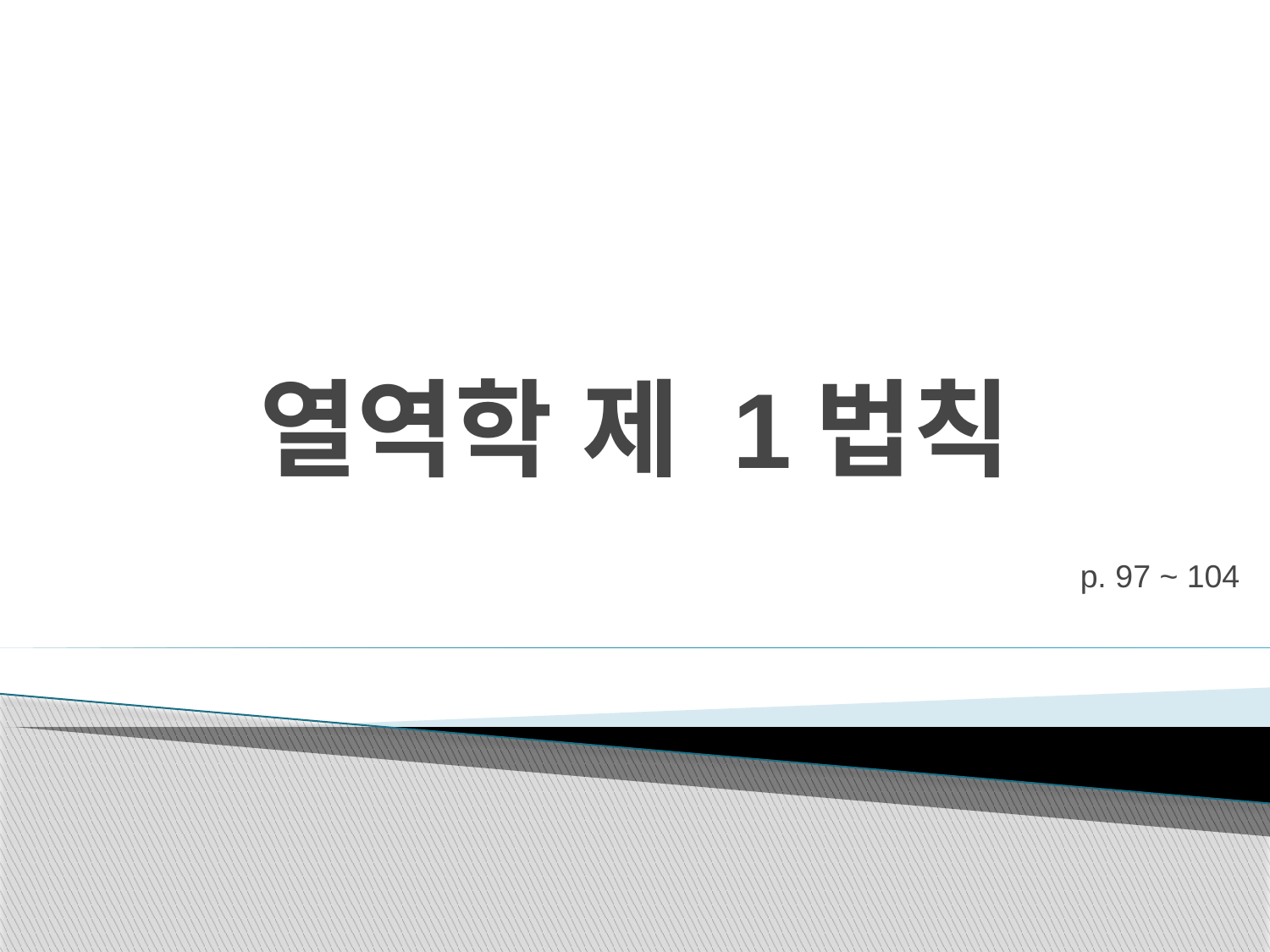

# 열역학 제 1법칙
p. 97 ~ 104